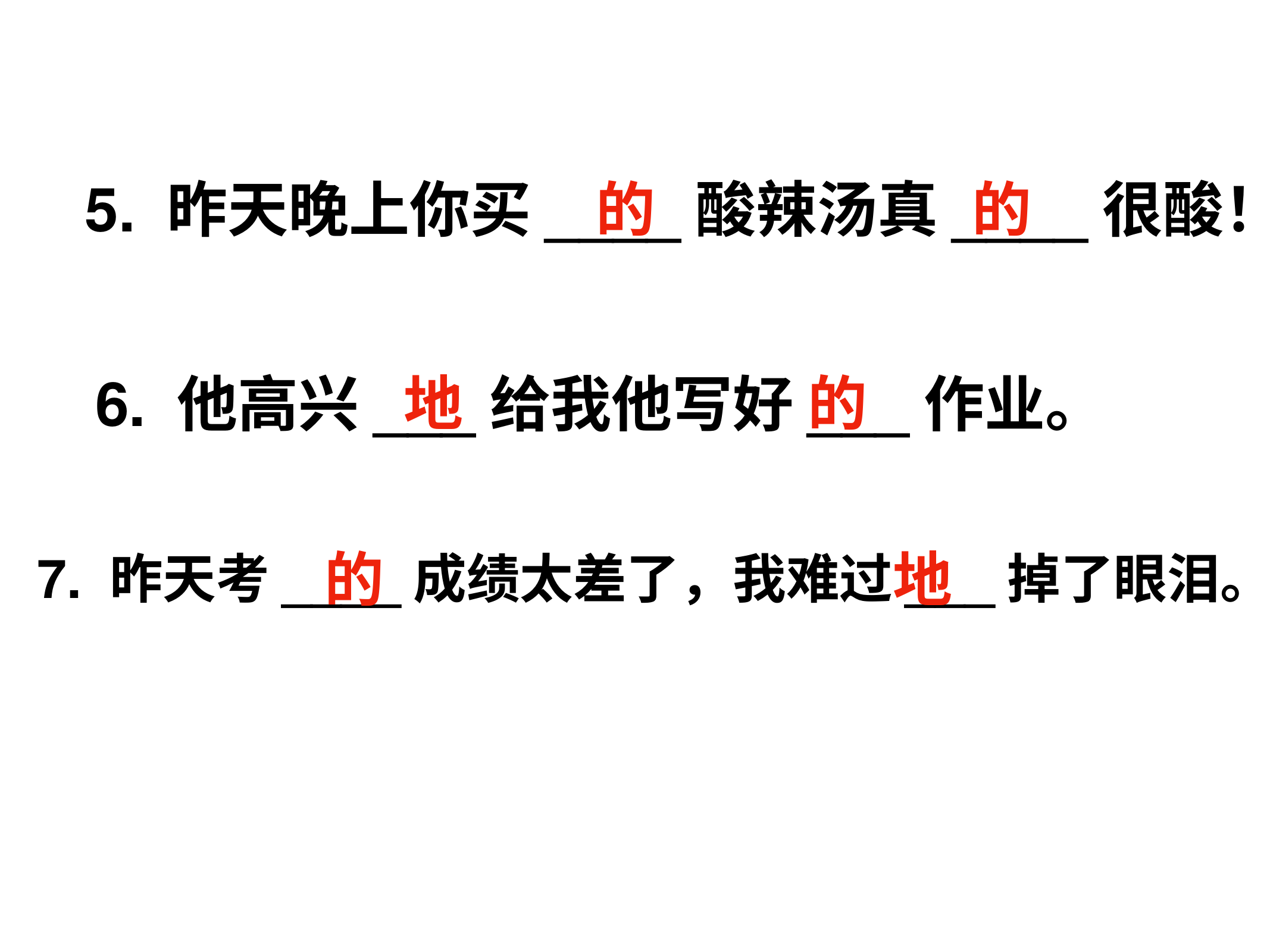

5. 昨天晚上你买____酸辣汤真____很酸！
的
的
6. 他高兴___给我他写好___作业。
地
的
的
地
7. 昨天考____成绩太差了，我难过___掉了眼泪。